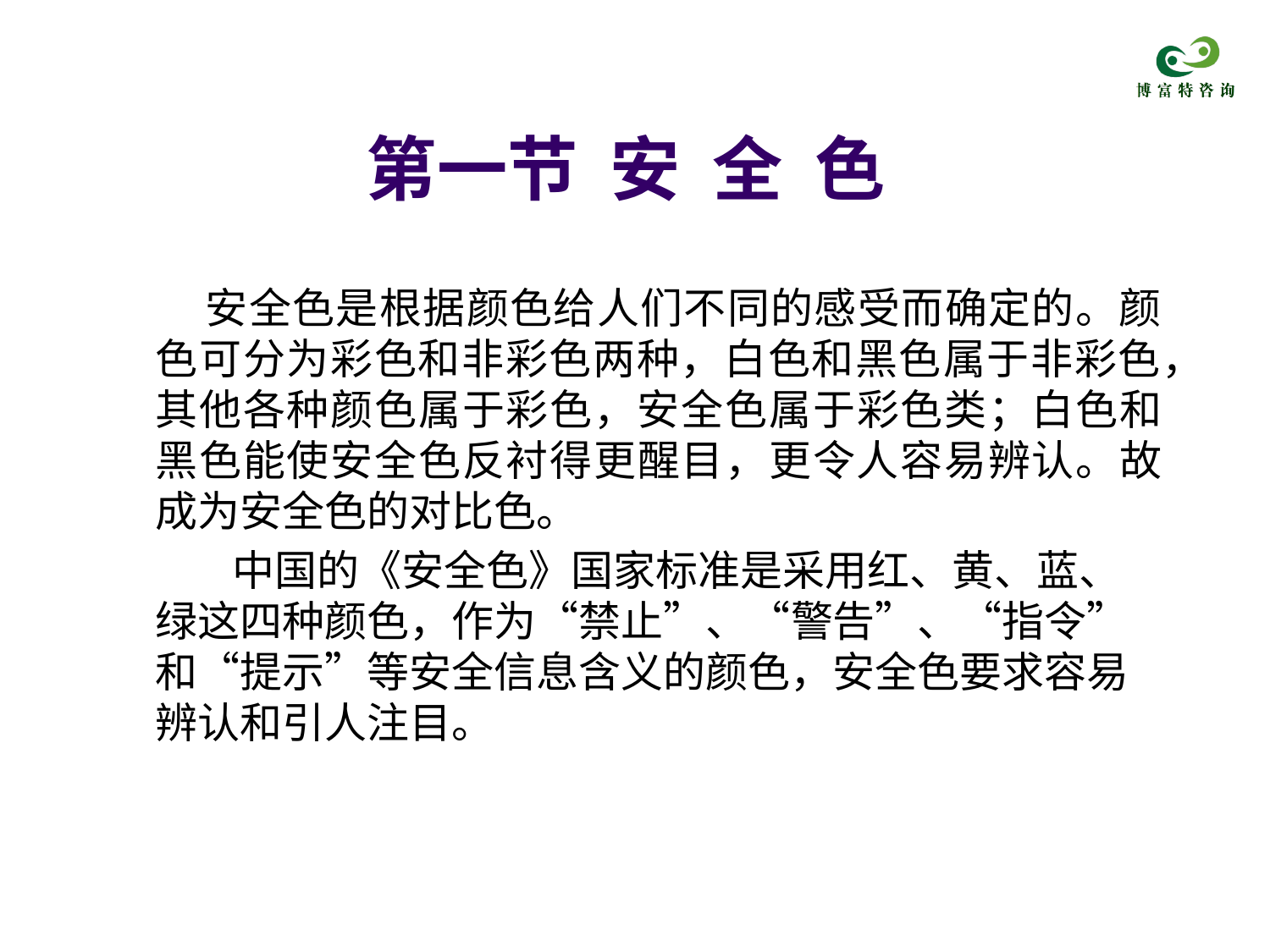

# 第一节  安  全  色
        安全色是根据颜色给人们不同的感受而确定的。颜色可分为彩色和非彩色两种，白色和黑色属于非彩色，其他各种颜色属于彩色，安全色属于彩色类；白色和黑色能使安全色反衬得更醒目，更令人容易辨认。故成为安全色的对比色。
            中国的《安全色》国家标准是采用红、黄、蓝、绿这四种颜色，作为“禁止”、“警告”、“指令”和“提示”等安全信息含义的颜色，安全色要求容易辨认和引人注目。